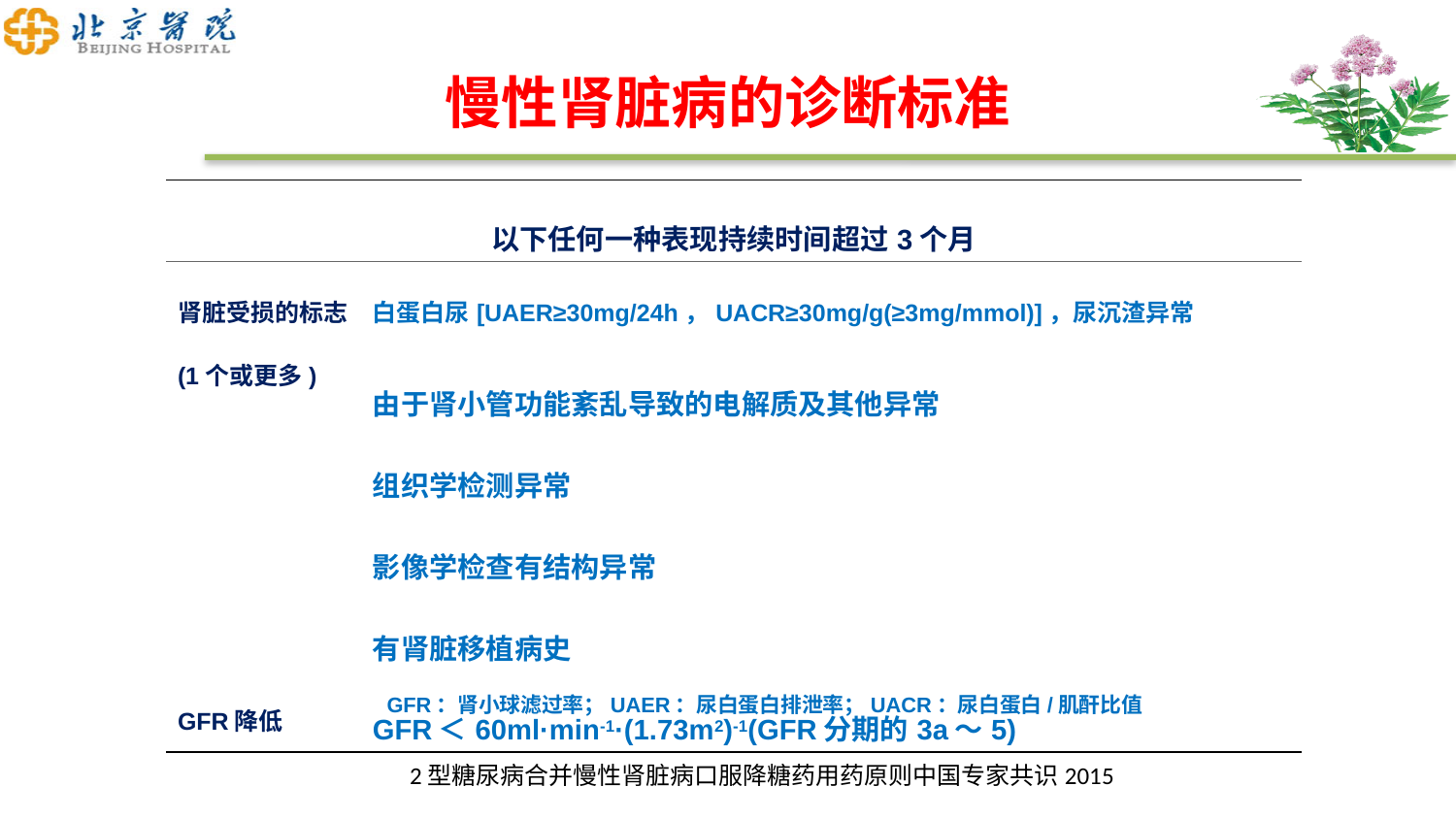

# 慢性肾脏病的诊断标准
| 以下任何一种表现持续时间超过3个月 |  |
| --- | --- |
| 肾脏受损的标志 (1个或更多) | 白蛋白尿[UAER≥30mg/24h，UACR≥30mg/g(≥3mg/mmol)]，尿沉渣异常 |
|  | 由于肾小管功能紊乱导致的电解质及其他异常 |
|  | 组织学检测异常 |
|  | 影像学检查有结构异常 |
|  | 有肾脏移植病史 |
| GFR降低 | GFR＜60ml·min-1·(1.73m2)-1(GFR分期的3a～5) |
GFR：肾小球滤过率；UAER：尿白蛋白排泄率；UACR：尿白蛋白/肌酐比值
2型糖尿病合并慢性肾脏病口服降糖药用药原则中国专家共识2015